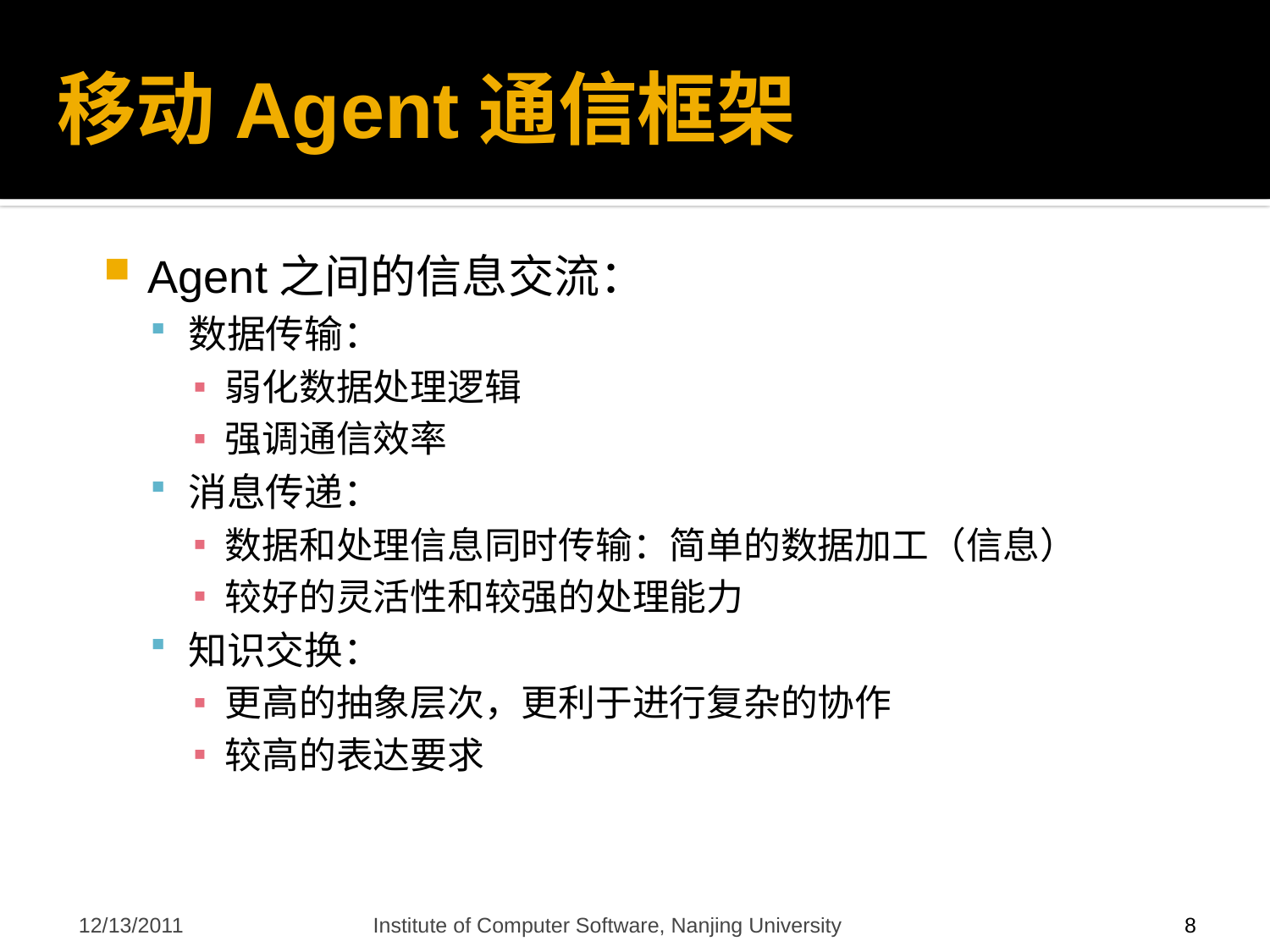

# 移动Agent通信框架
Agent之间的信息交流：
数据传输：
弱化数据处理逻辑
强调通信效率
消息传递：
数据和处理信息同时传输：简单的数据加工（信息）
较好的灵活性和较强的处理能力
知识交换：
更高的抽象层次，更利于进行复杂的协作
较高的表达要求
8
12/13/2011
Institute of Computer Software, Nanjing University
8